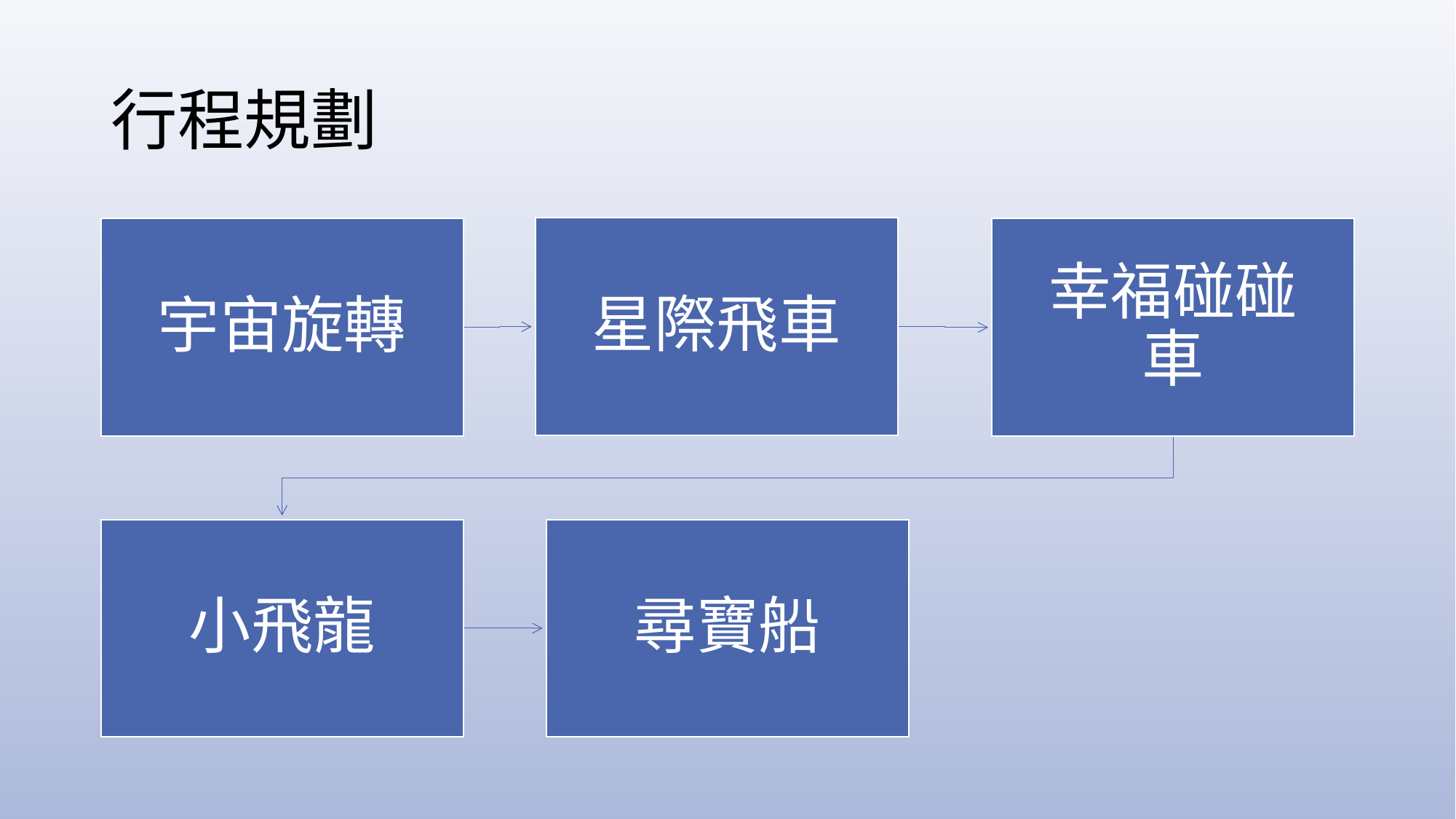

# 行程規劃

宇宙旋轉

星際飛車

幸福碰碰車

小飛龍
尋寶船